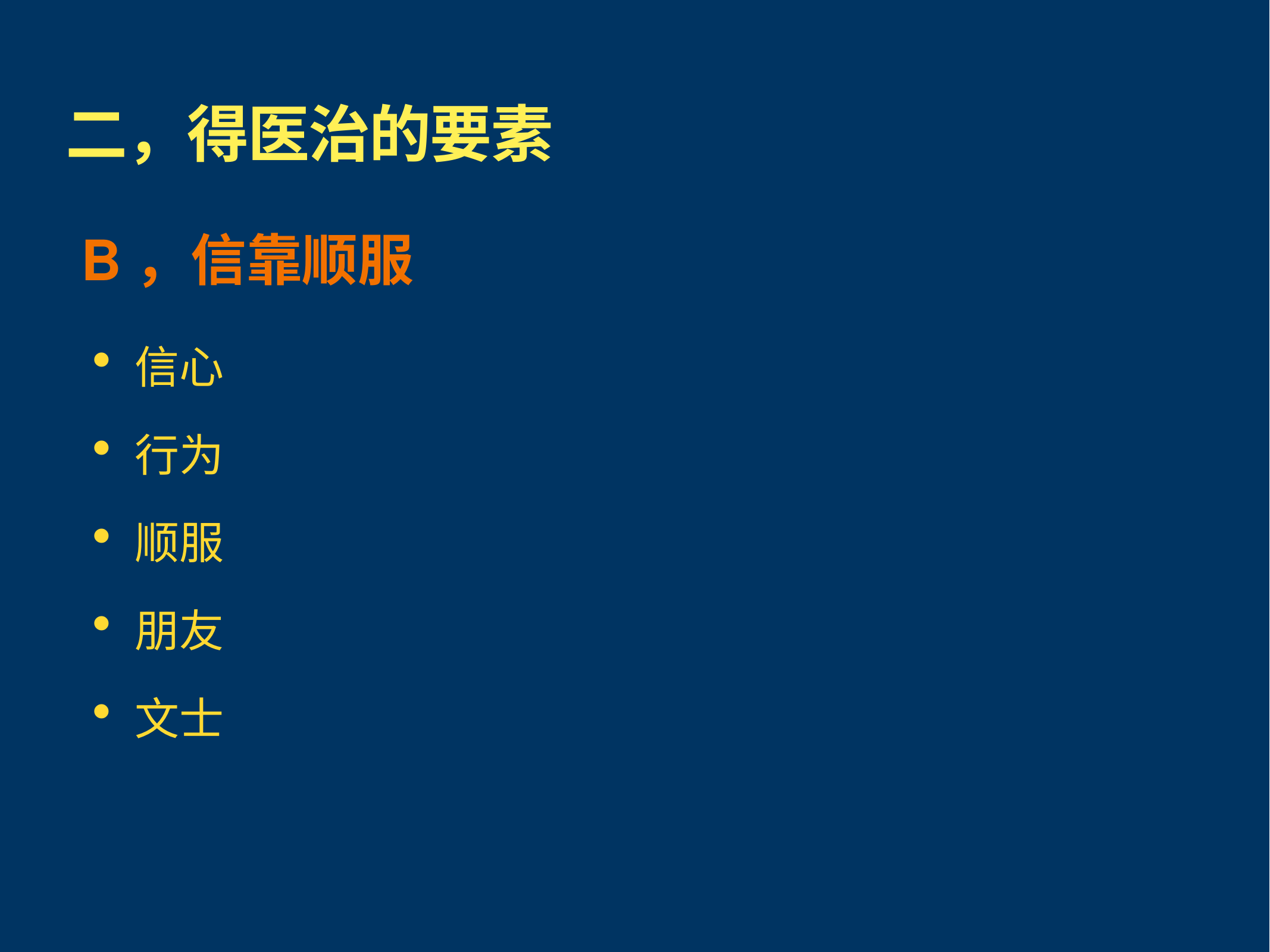

# 二，得医治的要素
 B，信靠顺服
信心
行为
顺服
朋友
文士